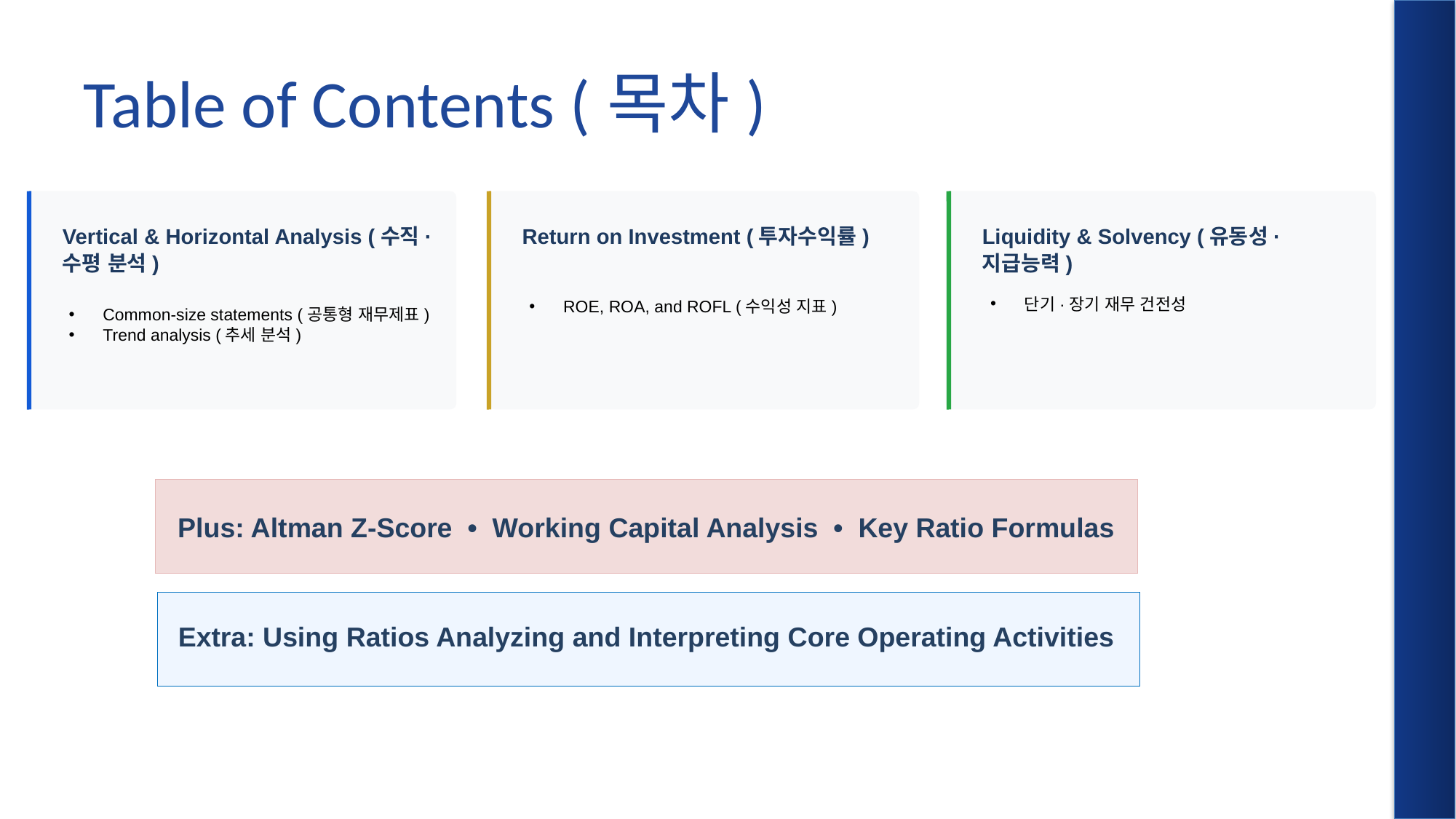

# Table of Contents (목차)

Vertical & Horizontal Analysis (수직·수평 분석)
Return on Investment (투자수익률)
Liquidity & Solvency (유동성·지급능력)
단기·장기 재무 건전성

ROE, ROA, and ROFL (수익성 지표)
Common-size statements (공통형 재무제표)
Trend analysis (추세 분석)

Plus: Altman Z-Score  •  Working Capital Analysis  •  Key Ratio Formulas

Extra: Using Ratios Analyzing and Interpreting Core Operating Activities